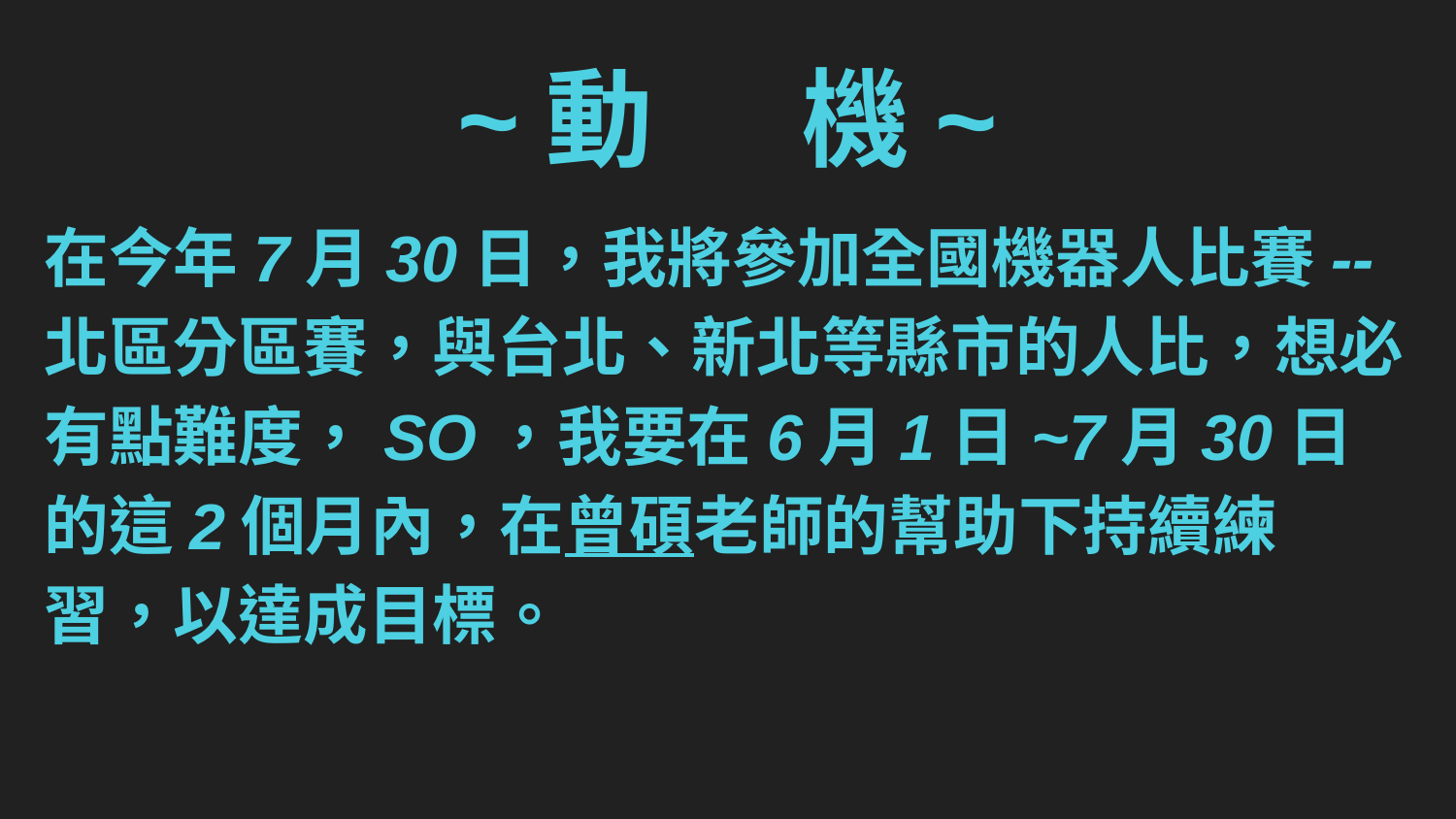

# ~動     機~
在今年7月30日，我將參加全國機器人比賽--北區分區賽，與台北、新北等縣市的人比，想必有點難度，SO，我要在6月1日~7月30日的這2個月內，在曾碩老師的幫助下持續練習，以達成目標。